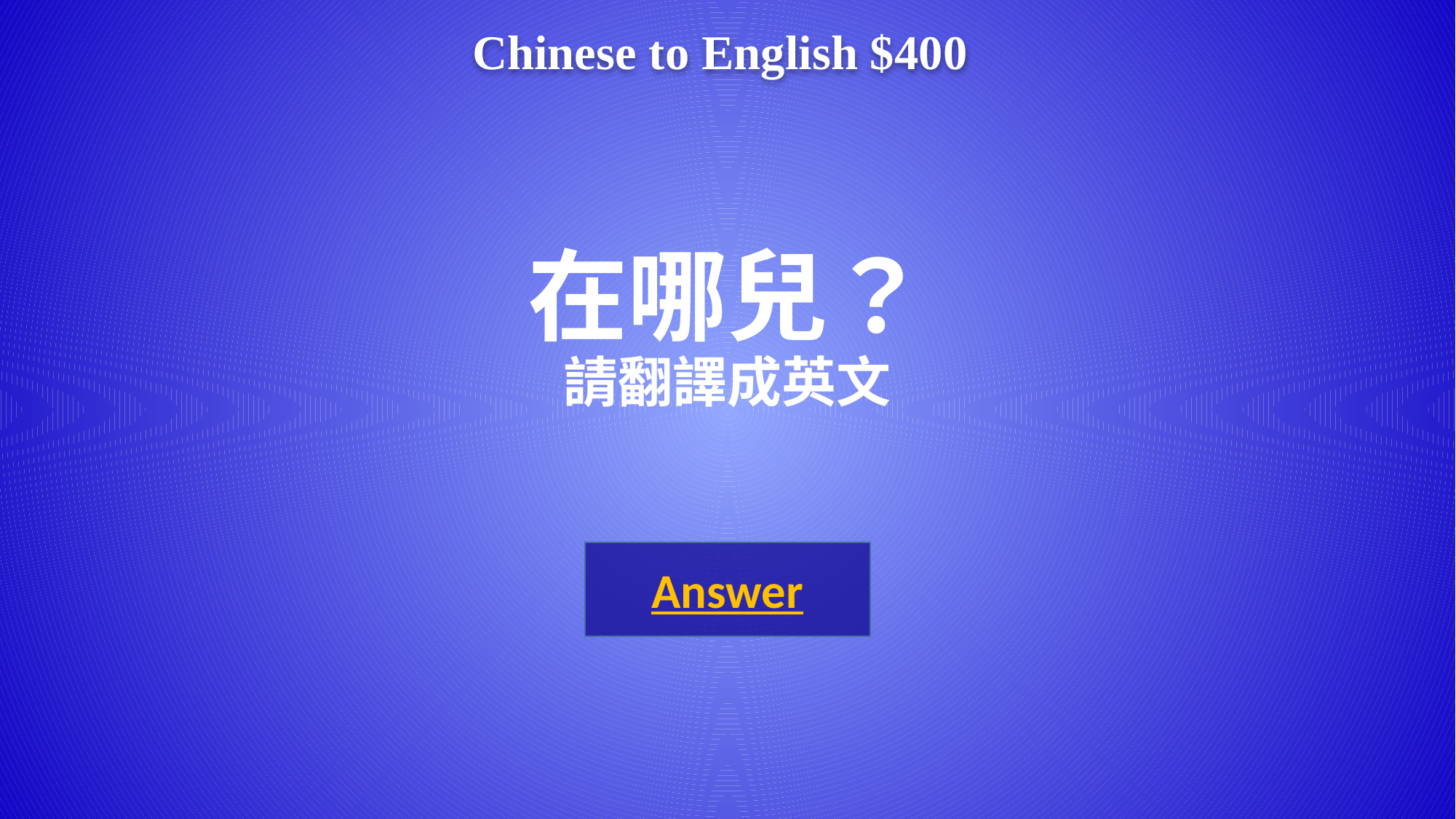

Chinese to English $400

# 在哪兒？ 請翻譯成英文